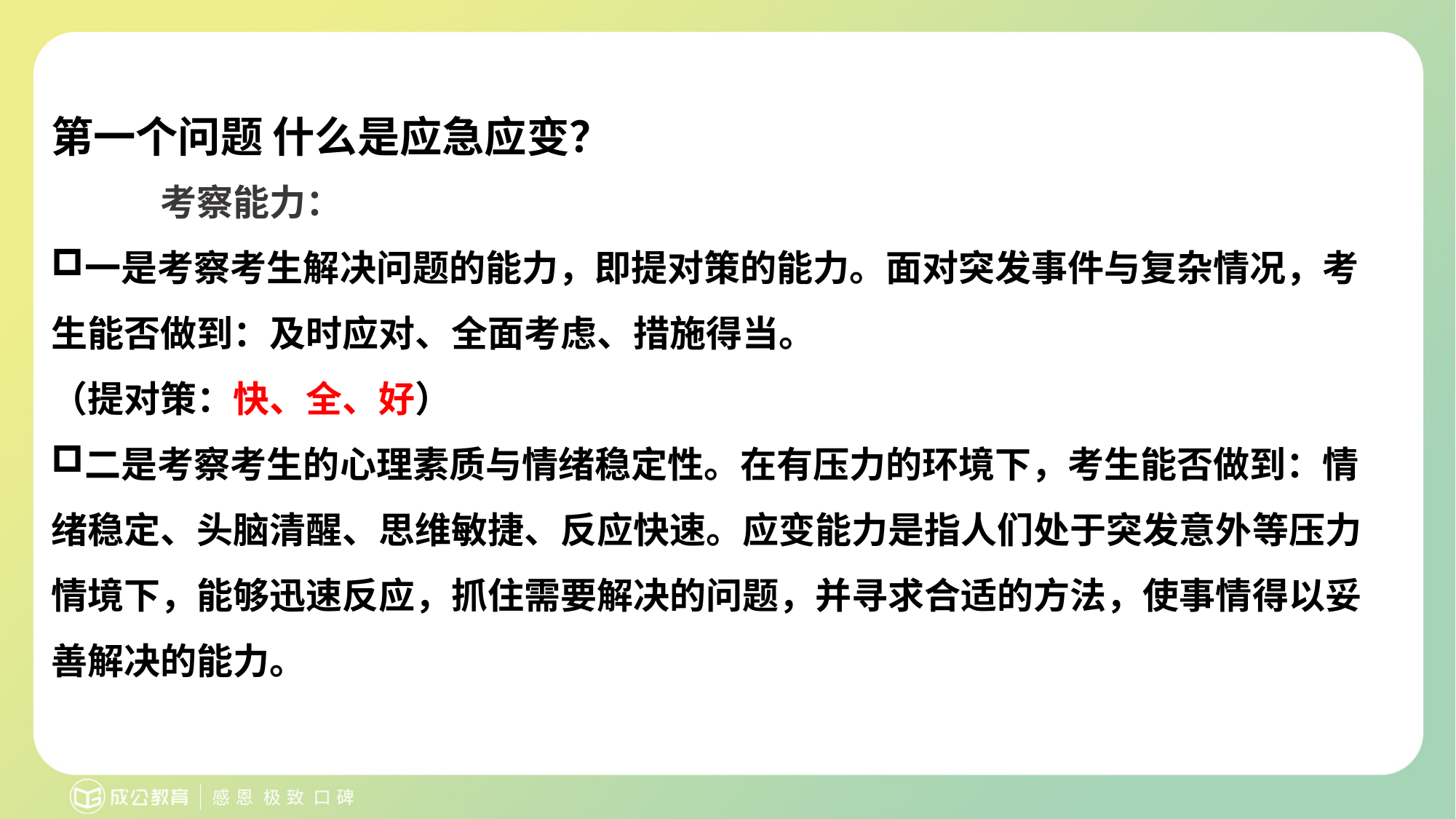

# 第一个问题 什么是应急应变？
考察能力：
一是考察考生解决问题的能力，即提对策的能力。面对突发事件与复杂情况，考生能否做到：及时应对、全面考虑、措施得当。
（提对策：快、全、好）
二是考察考生的心理素质与情绪稳定性。在有压力的环境下，考生能否做到：情绪稳定、头脑清醒、思维敏捷、反应快速。应变能力是指人们处于突发意外等压力情境下，能够迅速反应，抓住需要解决的问题，并寻求合适的方法，使事情得以妥善解决的能力。